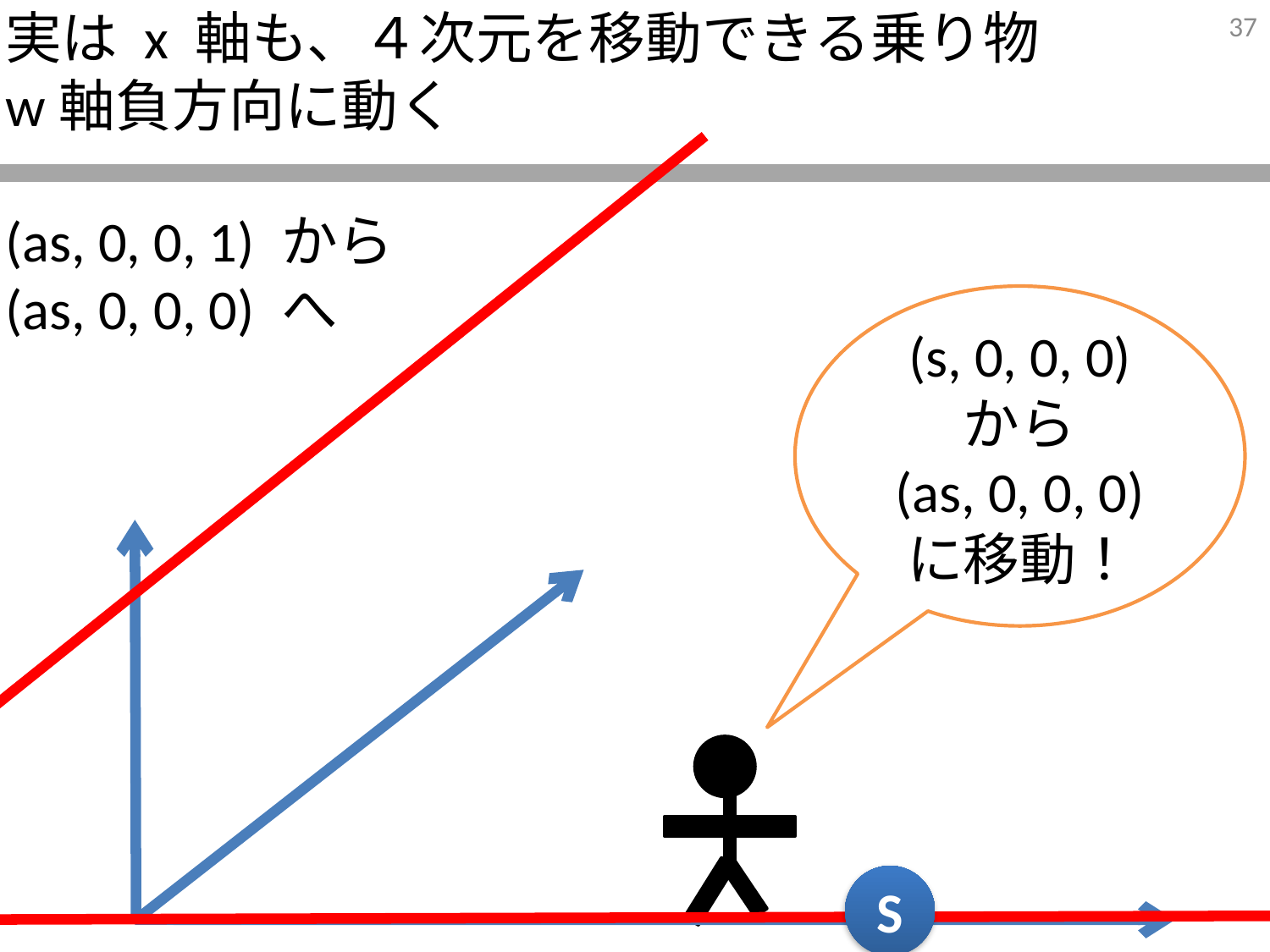

実は x 軸も、４次元を移動できる乗り物
w軸負方向に動く
(as, 0, 0, 1) から
(as, 0, 0, 0) へ
(s, 0, 0, 0)
から
(as, 0, 0, 0)
に移動！

S